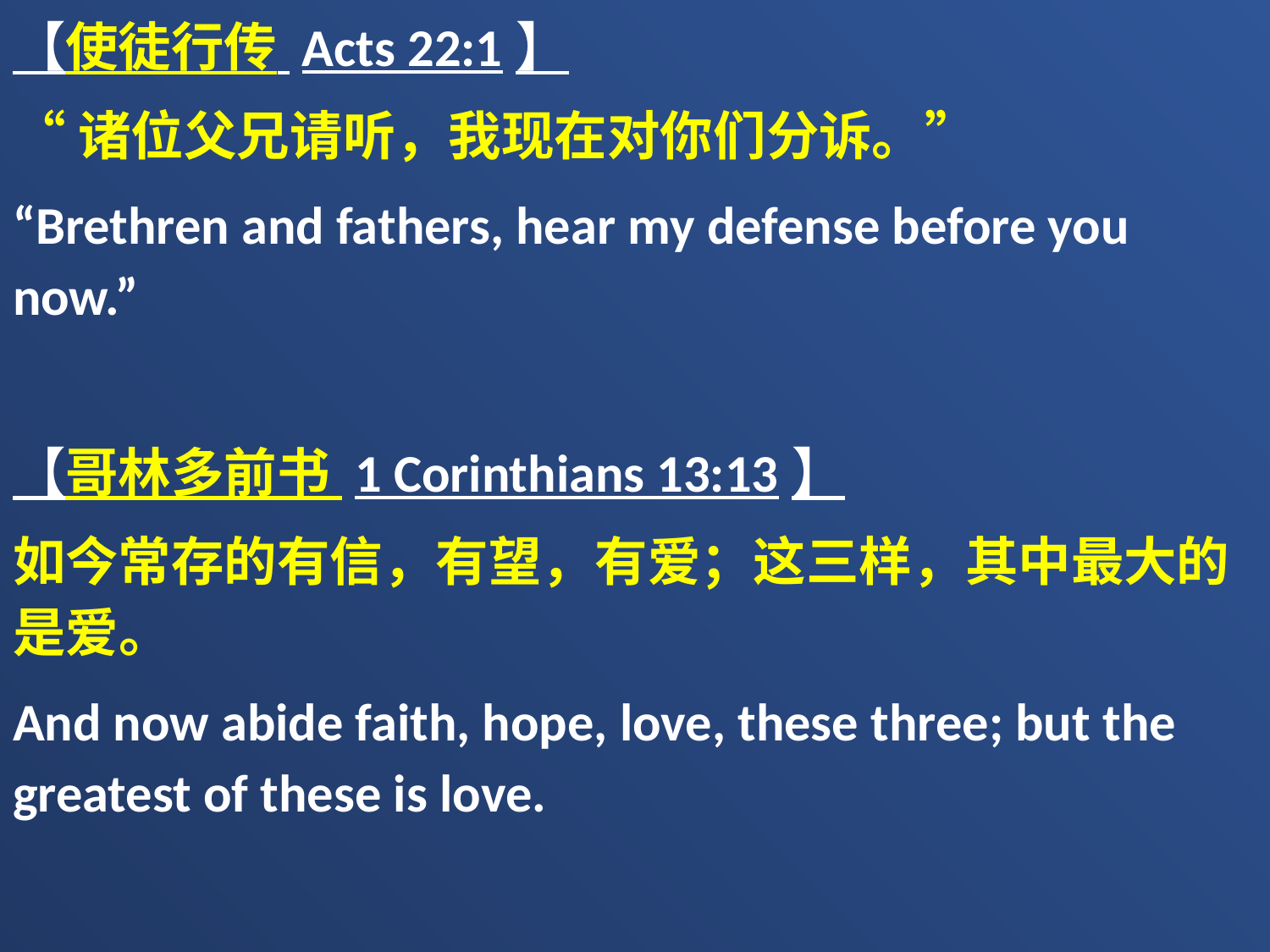

【使徒行传 Acts 22:1】
“诸位父兄请听，我现在对你们分诉。”
“Brethren and fathers, hear my defense before you now.”

【哥林多前书 1 Corinthians 13:13】
如今常存的有信，有望，有爱；这三样，其中最大的是爱。
And now abide faith, hope, love, these three; but the greatest of these is love.